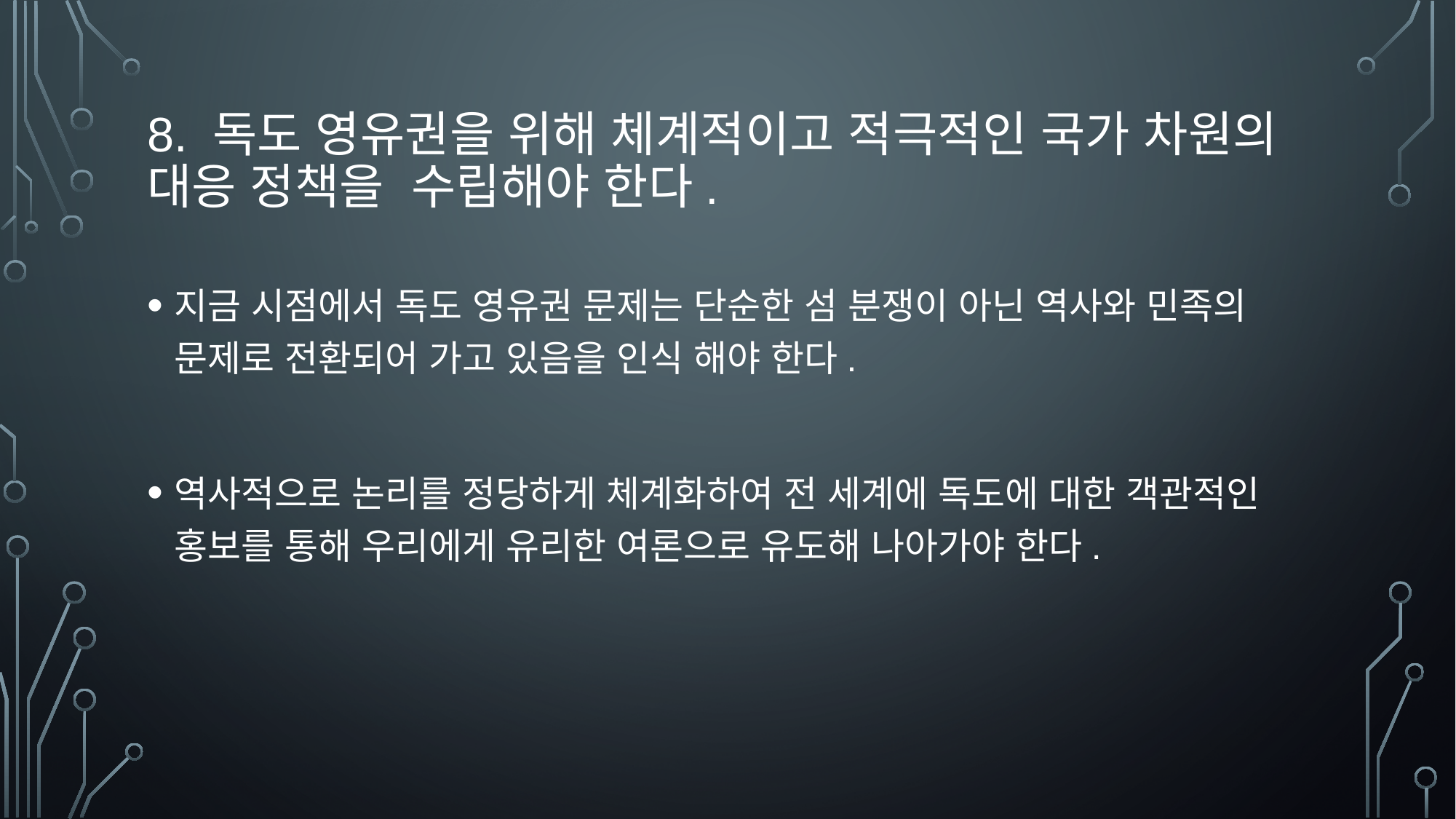

# 8. 독도 영유권을 위해 체계적이고 적극적인 국가 차원의 대응 정책을  수립해야 한다.
지금 시점에서 독도 영유권 문제는 단순한 섬 분쟁이 아닌 역사와 민족의 문제로 전환되어 가고 있음을 인식 해야 한다.

역사적으로 논리를 정당하게 체계화하여 전 세계에 독도에 대한 객관적인 홍보를 통해 우리에게 유리한 여론으로 유도해 나아가야 한다.